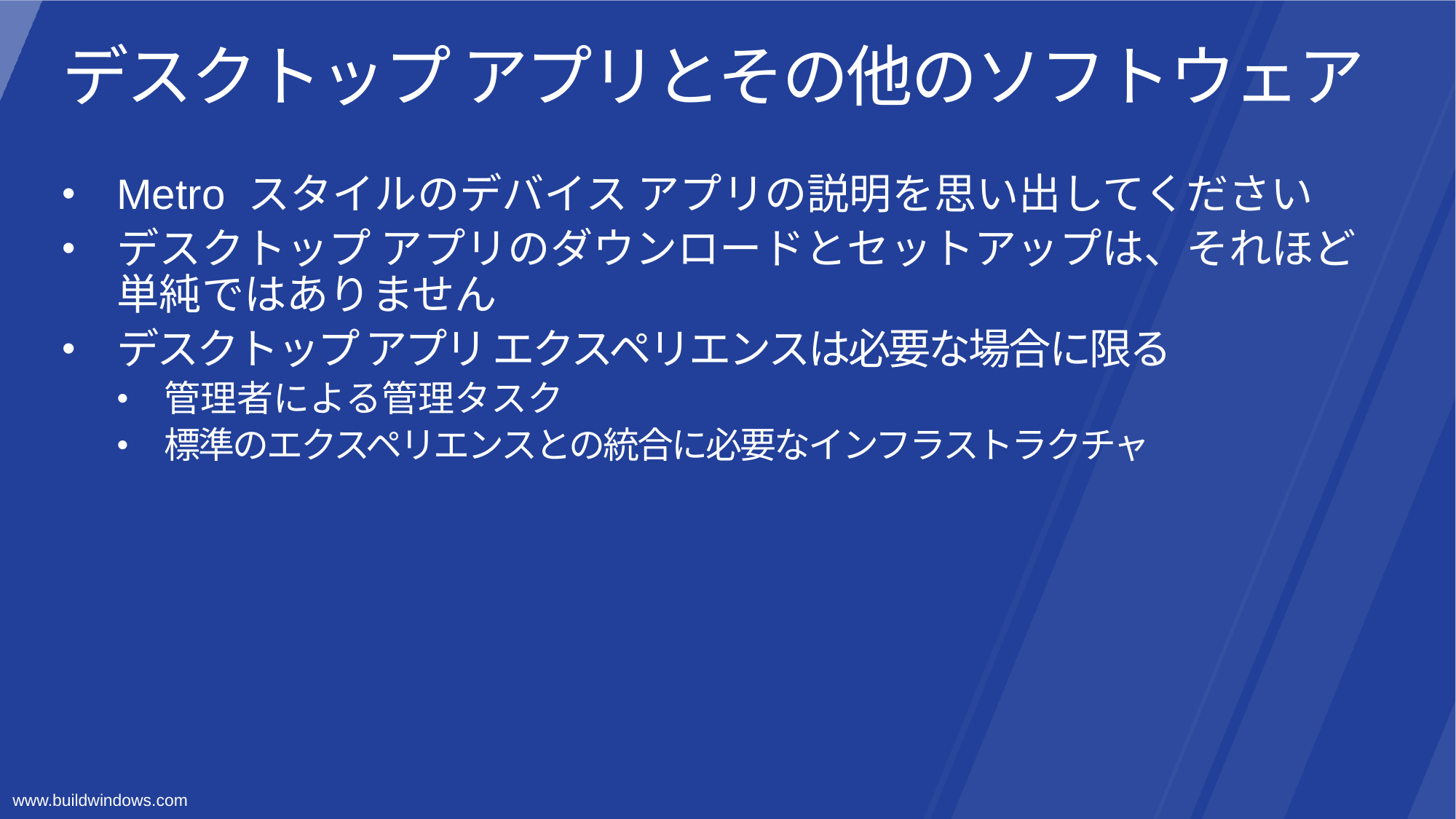

# デスクトップ アプリとその他のソフトウェア
Metro スタイルのデバイス アプリの説明を思い出してください
デスクトップ アプリのダウンロードとセットアップは、それほど単純ではありません
デスクトップ アプリ エクスペリエンスは必要な場合に限る
管理者による管理タスク
標準のエクスペリエンスとの統合に必要なインフラストラクチャ